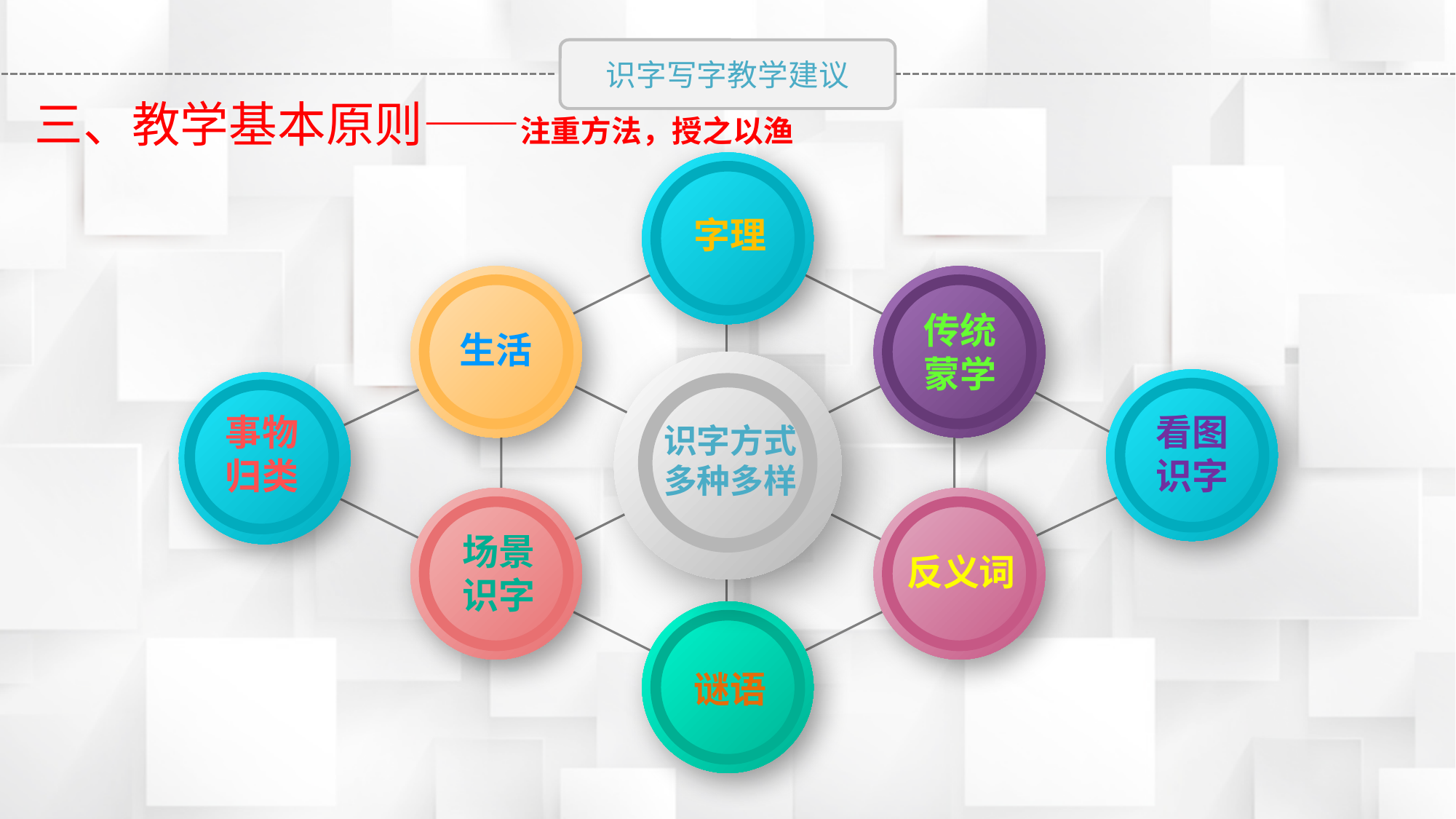

三、教学基本原则——注重方法，授之以渔

字理

传统
蒙学
生活

识字方式
多种多样

事物
归类
看图
识字

场景
识字
反义词

谜语